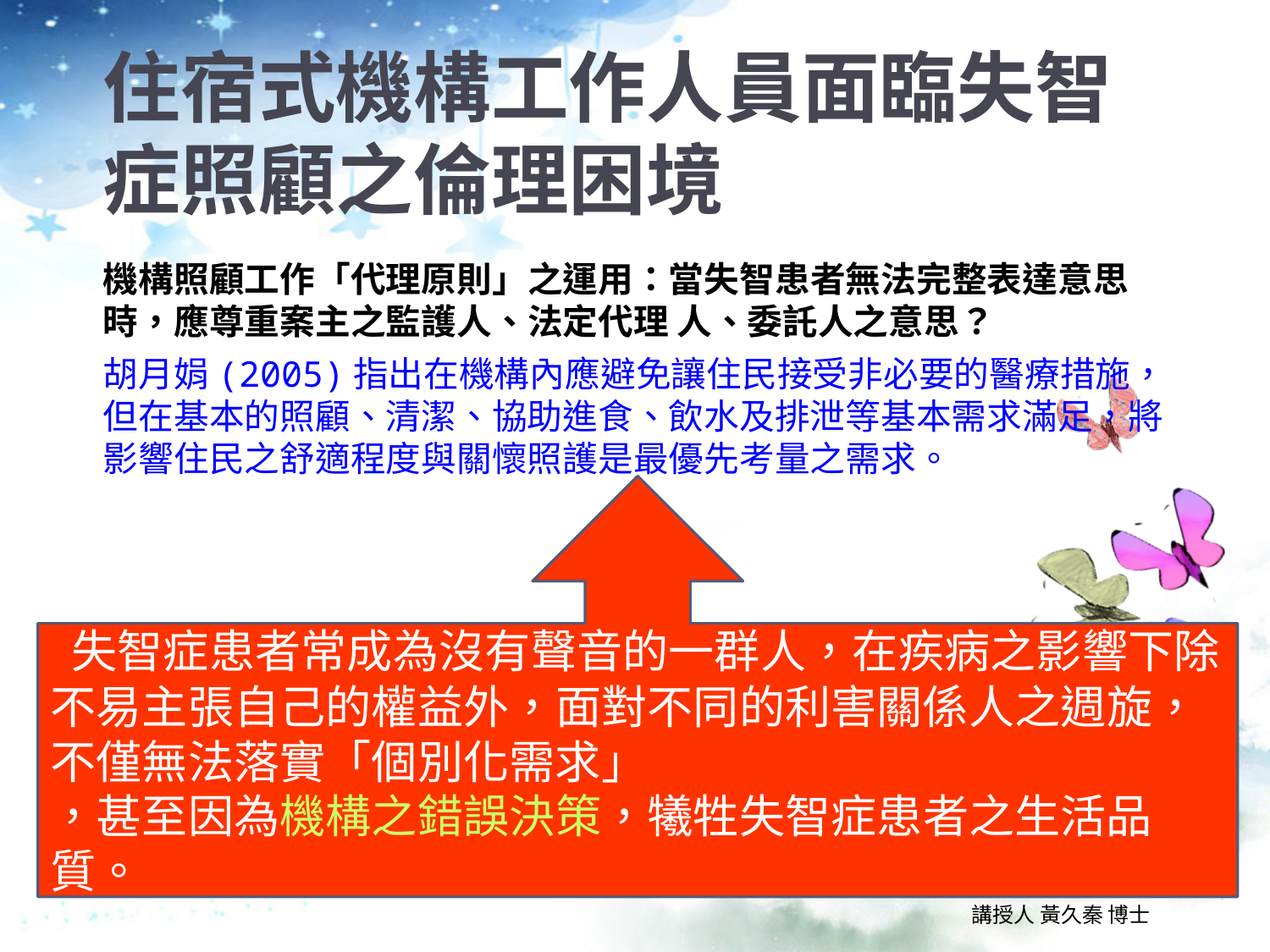

# 住宿式機構工作人員面臨失智症照顧之倫理困境
機構照顧工作「代理原則」之運用：當失智患者無法完整表達意思時，應尊重案主之監護人、法定代理 人、委託人之意思？
胡月娟(2005)指出在機構內應避免讓住民接受非必要的醫療措施，但在基本的照顧、清潔、協助進食、飲水及排泄等基本需求滿足，將影響住民之舒適程度與關懷照護是最優先考量之需求。

 失智症患者常成為沒有聲音的一群人，在疾病之影響下除不易主張自己的權益外，面對不同的利害關係人之週旋，不僅無法落實「個別化需求」
，甚至因為機構之錯誤決策，犧牲失智症患者之生活品質。